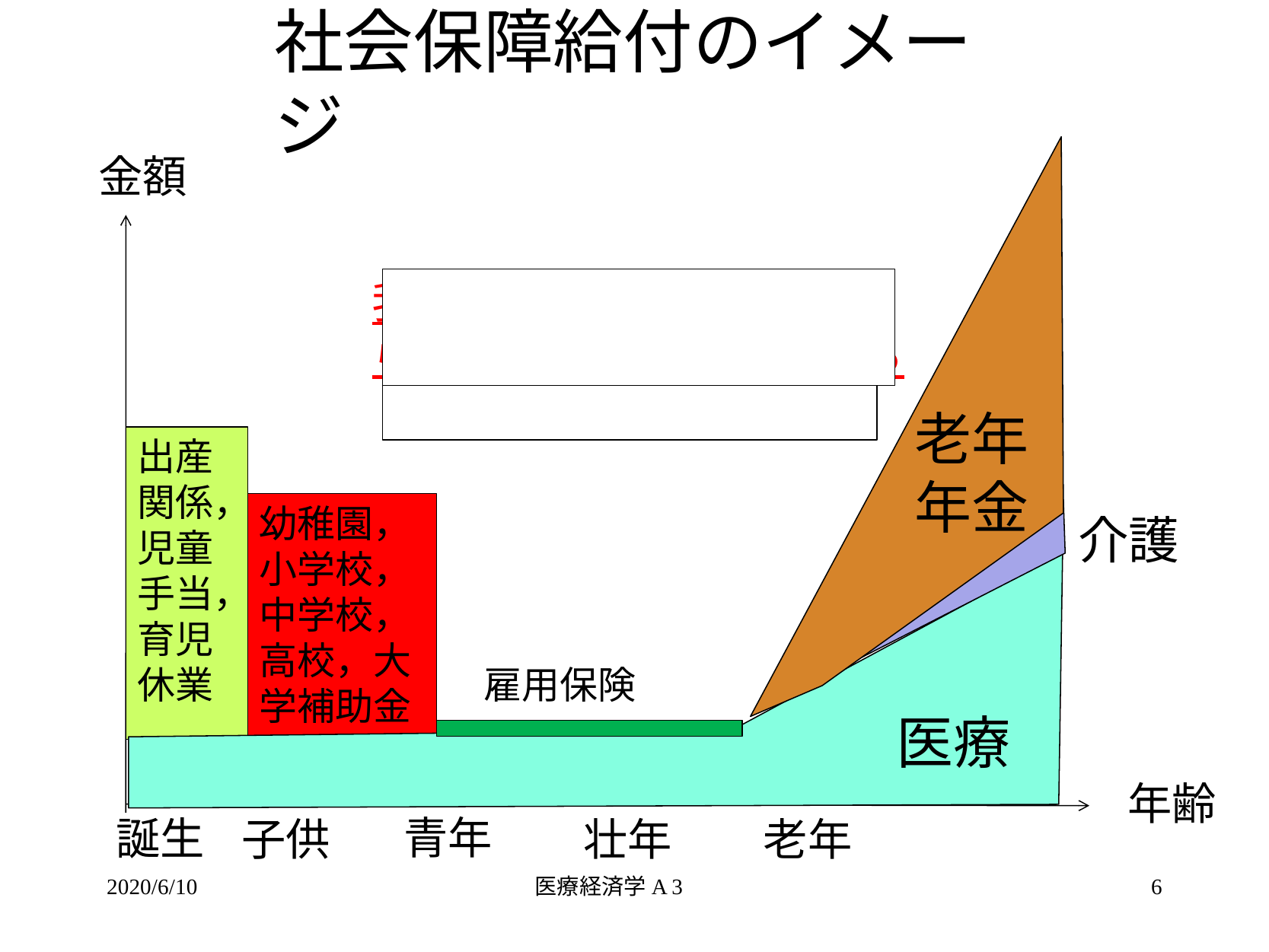

# 社会保障給付のイメージ

出産関係，児童手当，
育児休業
幼稚園，小学校，中学校，高校，大学補助金

雇用保険
金額
介護
年齢
我々は様々な形で社会か
らのサポートを受けている

一生お金はついて回る

老年
年金
医療

青年
誕生
子供
壮年
老年
2020/6/10
医療経済学A 3
6